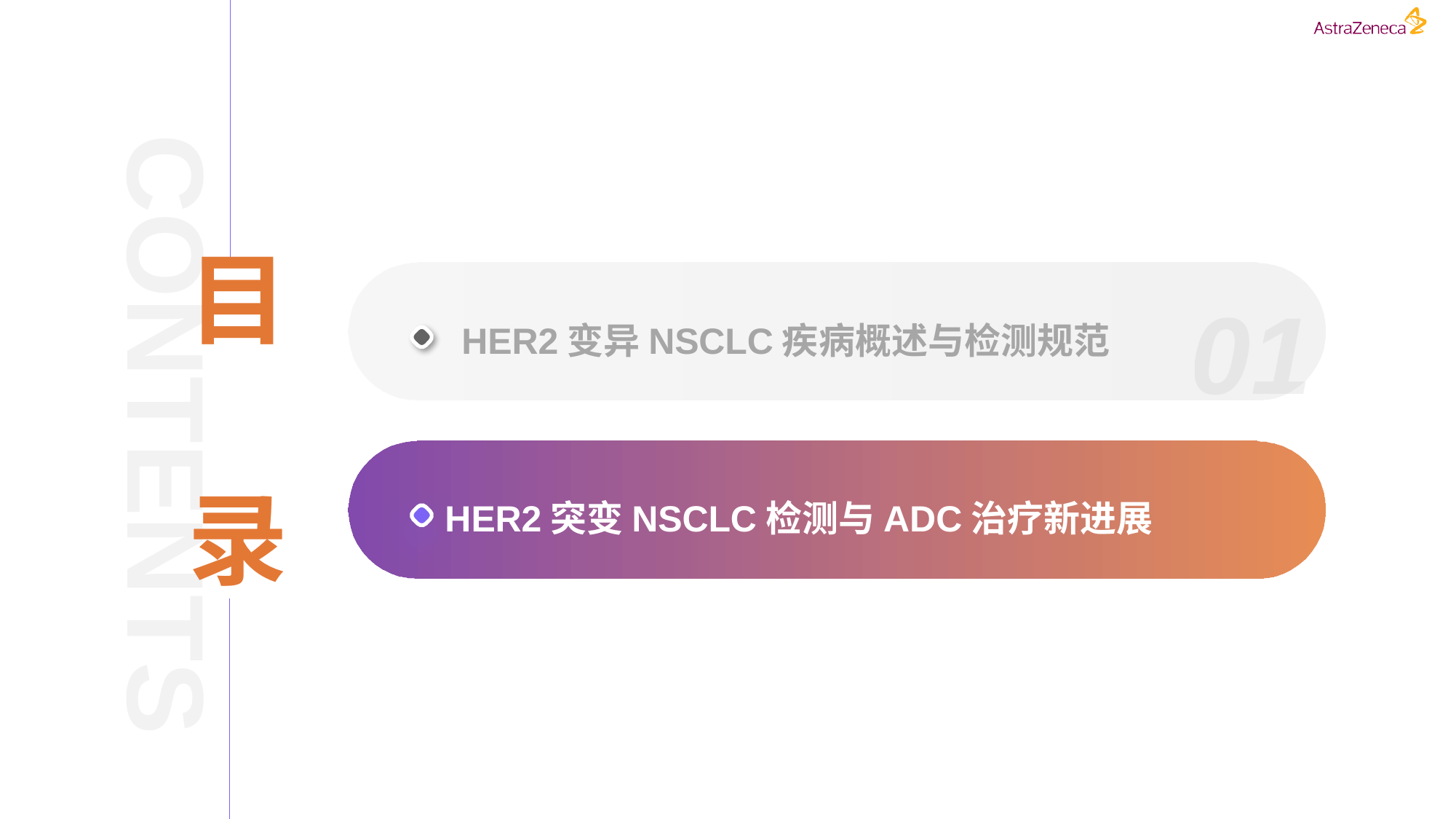

CONTENTS
目   录

01
HER2变异NSCLC疾病概述与检测规范

02
HER2突变NSCLC检测与ADC治疗新进展